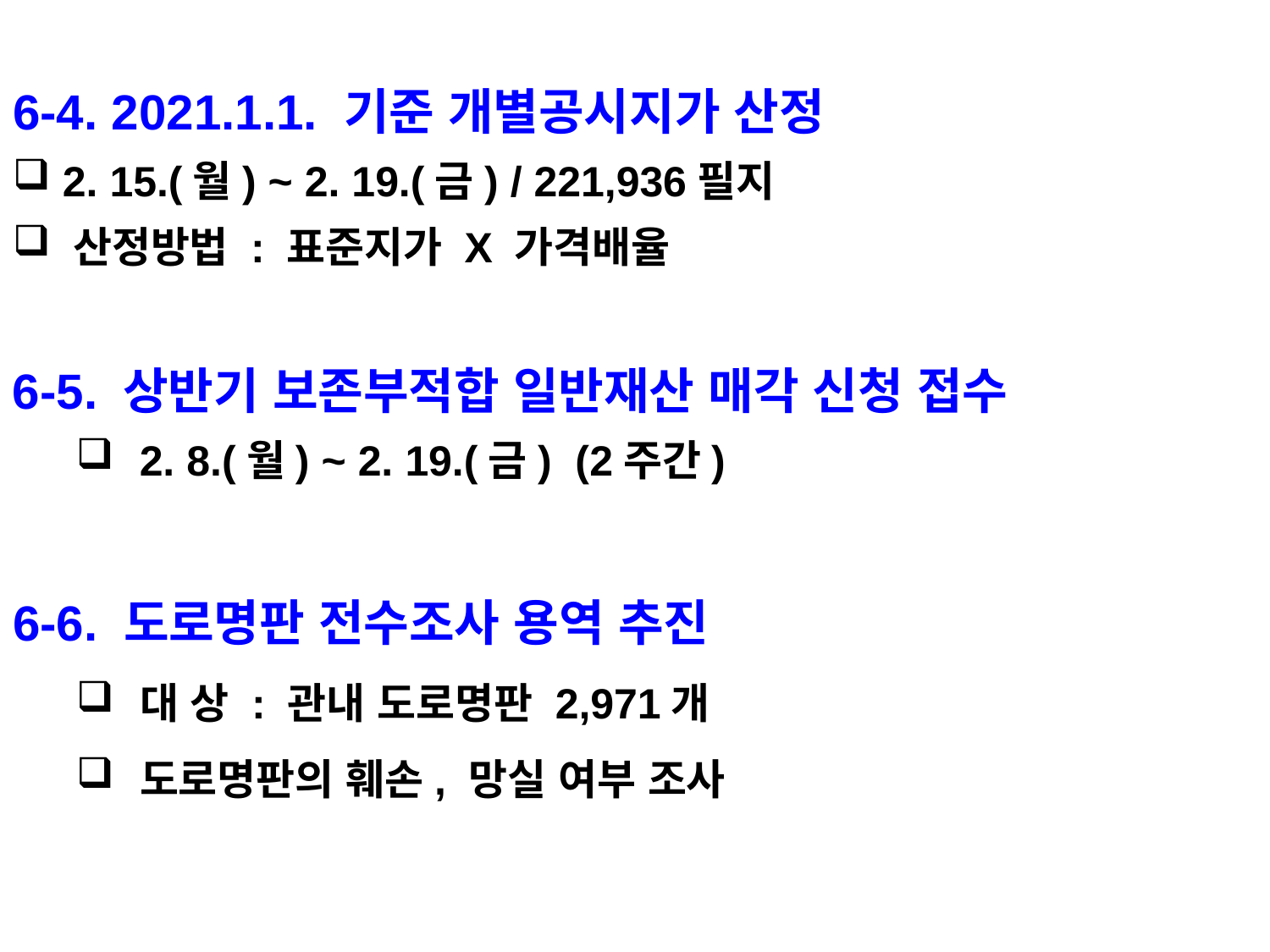

6-4. 2021.1.1. 기준 개별공시지가 산정
 2. 15.(월) ~ 2. 19.(금) / 221,936필지
 산정방법 : 표준지가 X 가격배율
6-5. 상반기 보존부적합 일반재산 매각 신청 접수
2. 8.(월) ~ 2. 19.(금)  (2주간)
6-6. 도로명판 전수조사 용역 추진
대 상 : 관내 도로명판 2,971개
도로명판의 훼손, 망실 여부 조사